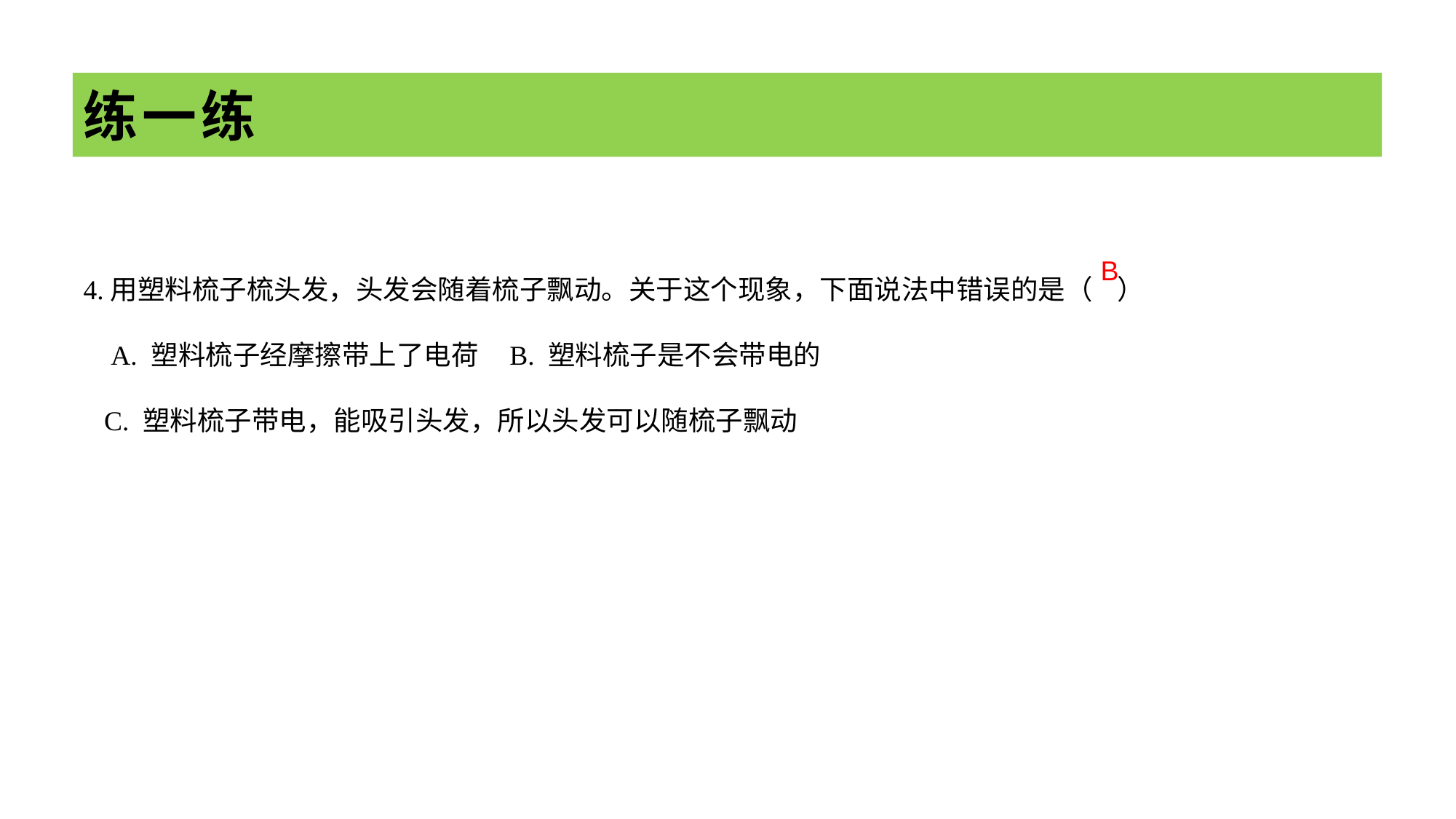

# 练一练
4.用塑料梳子梳头发，头发会随着梳子飘动。关于这个现象，下面说法中错误的是（    ）
    A. 塑料梳子经摩擦带上了电荷    B. 塑料梳子是不会带电的
   C. 塑料梳子带电，能吸引头发，所以头发可以随梳子飘动
B